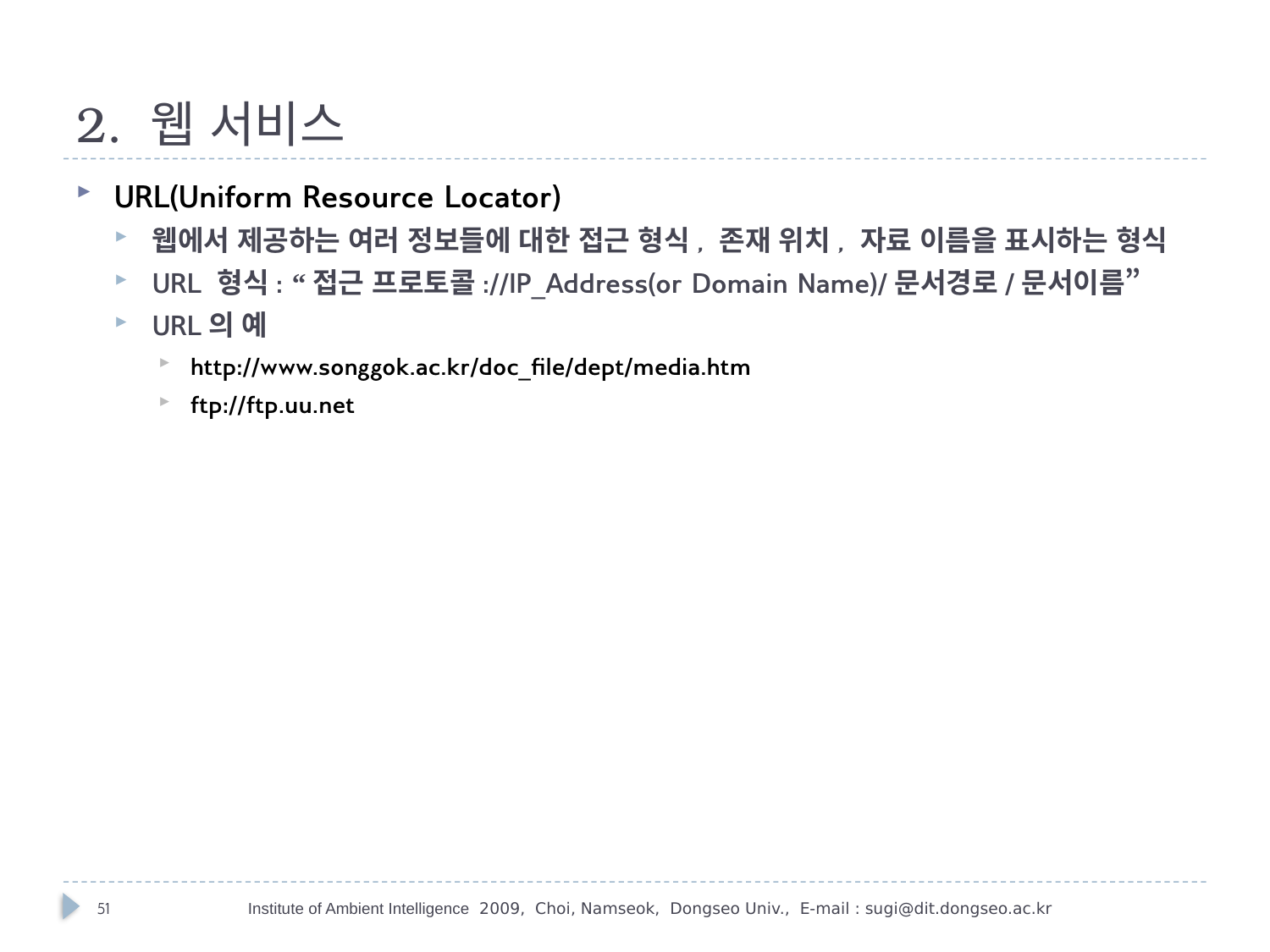

# 2. 웹 서비스
URL(Uniform Resource Locator)
웹에서 제공하는 여러 정보들에 대한 접근 형식, 존재 위치, 자료 이름을 표시하는 형식
URL 형식: “접근 프로토콜://IP_Address(or Domain Name)/문서경로/문서이름”
URL의 예
http://www.songgok.ac.kr/doc_file/dept/media.htm
ftp://ftp.uu.net